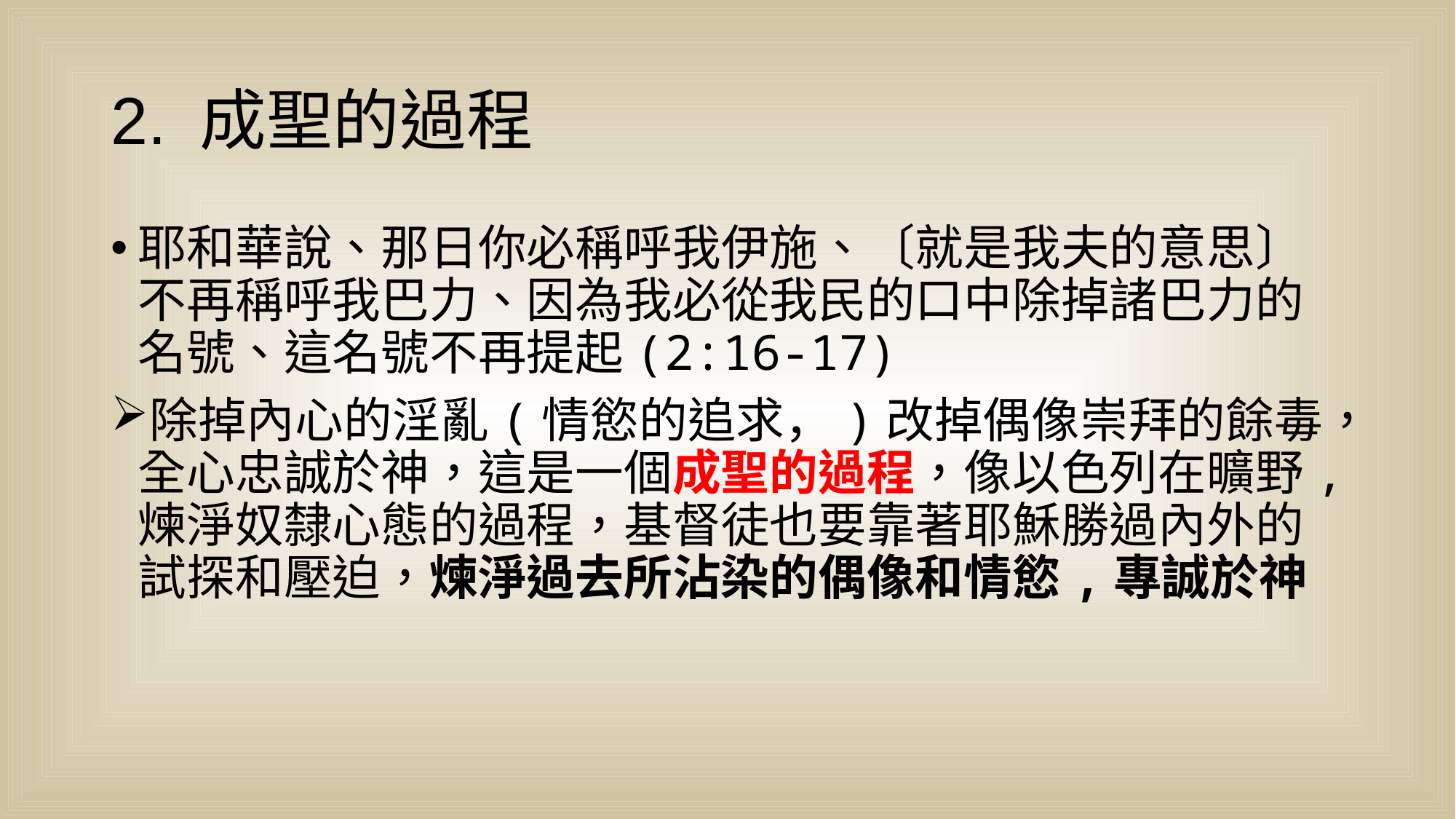

# 成聖的過程
耶和華說、那日你必稱呼我伊施、〔就是我夫的意思〕不再稱呼我巴力、因為我必從我民的口中除掉諸巴力的名號、這名號不再提起(2:16-17)
除掉內心的淫亂(情慾的追求，)改掉偶像崇拜的餘毒，全心忠誠於神，這是一個成聖的過程，像以色列在曠野,煉淨奴隸心態的過程，基督徒也要靠著耶穌勝過內外的試探和壓迫，煉淨過去所沾染的偶像和情慾,專誠於神